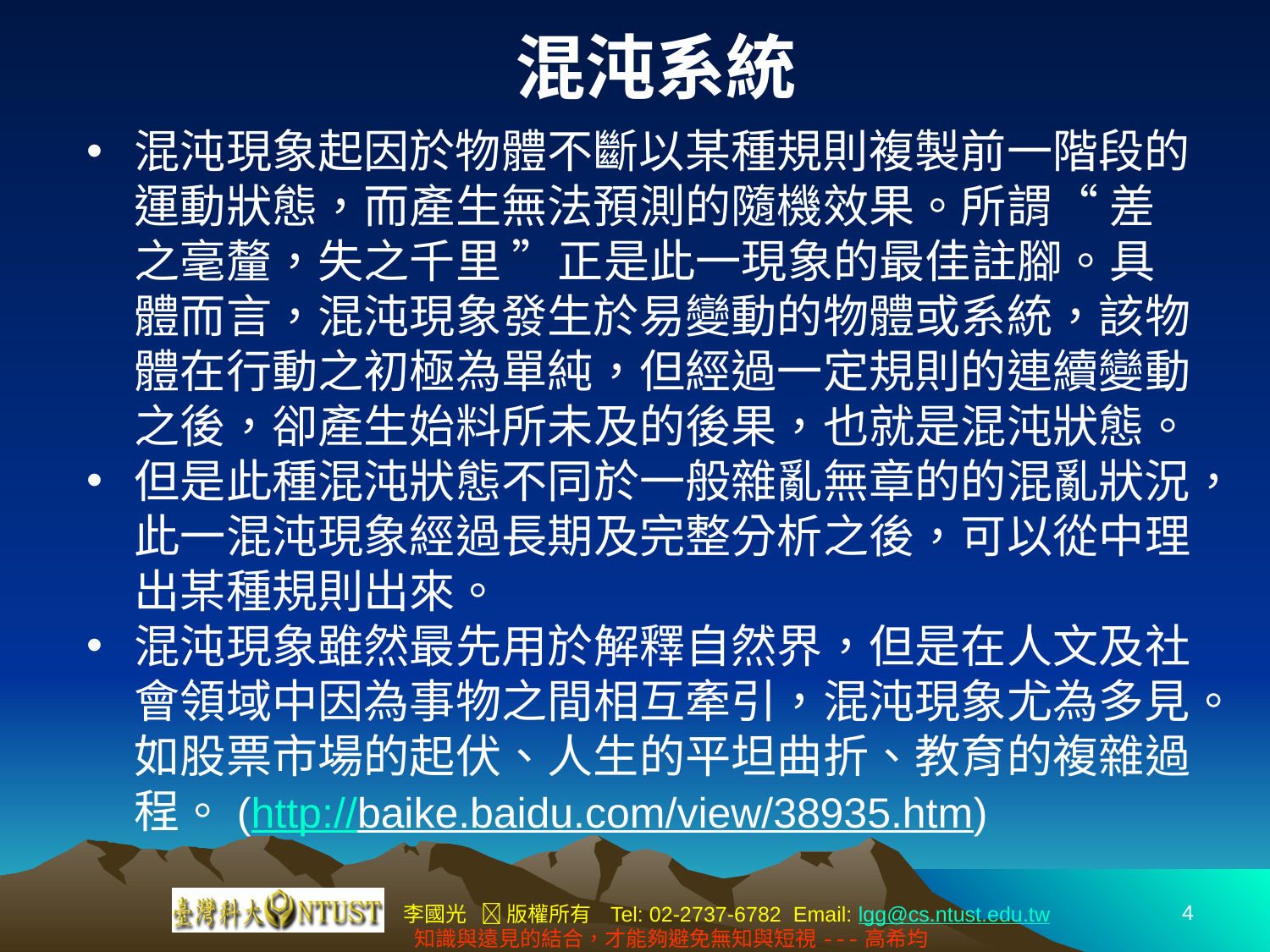

混沌系統
混沌現象起因於物體不斷以某種規則複製前一階段的運動狀態，而產生無法預測的隨機效果。所謂“ 差之毫釐，失之千里 ”正是此一現象的最佳註腳。具體而言，混沌現象發生於易變動的物體或系統，該物體在行動之初極為單純，但經過一定規則的連續變動之後，卻產生始料所未及的後果，也就是混沌狀態。
但是此種混沌狀態不同於一般雜亂無章的的混亂狀況，此一混沌現象經過長期及完整分析之後，可以從中理出某種規則出來。
混沌現象雖然最先用於解釋自然界，但是在人文及社會領域中因為事物之間相互牽引，混沌現象尤為多見。如股票市場的起伏、人生的平坦曲折、教育的複雜過程。(http://baike.baidu.com/view/38935.htm)
4